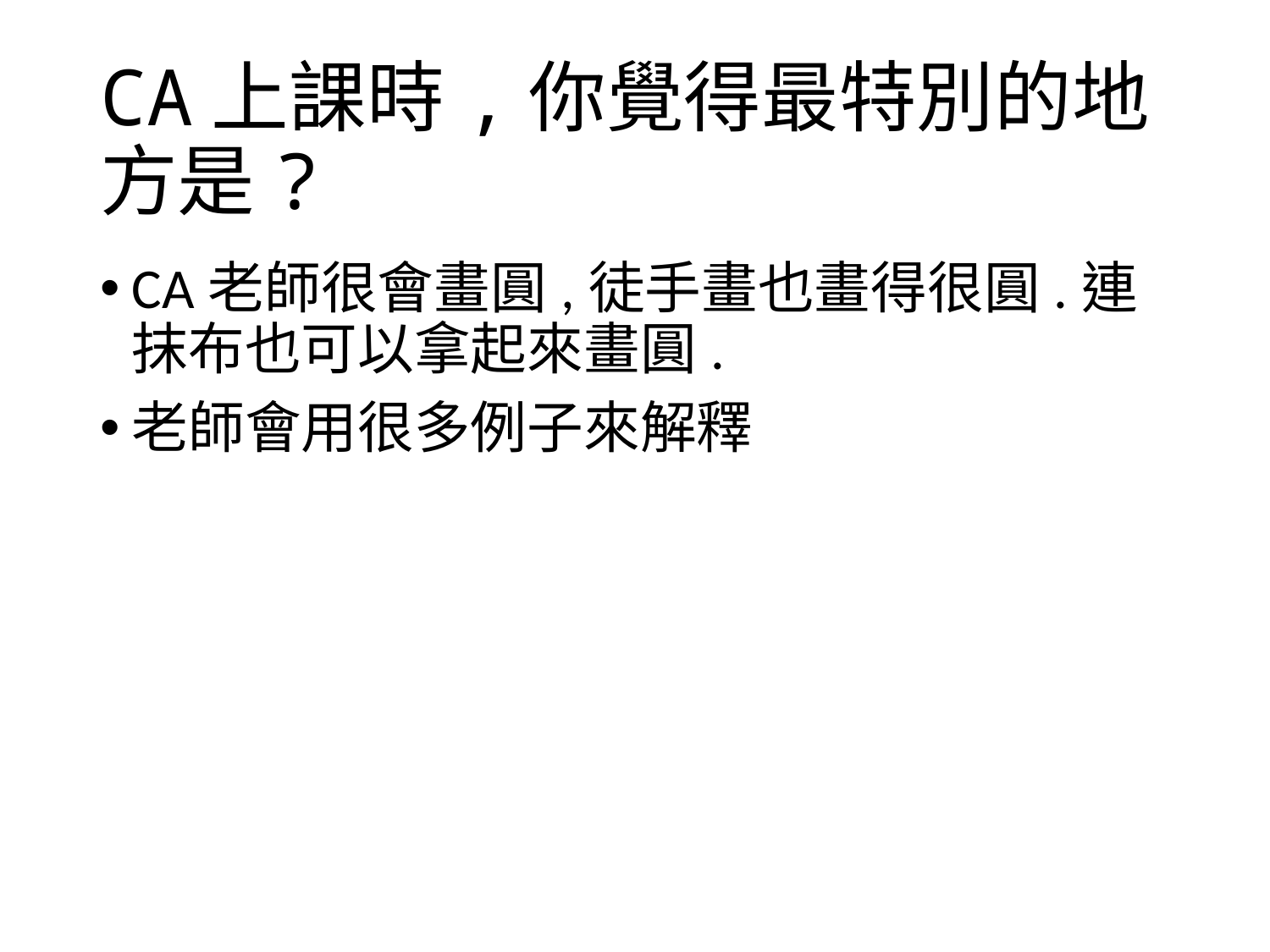

# CA上課時,你覺得最特別的地方是?
CA老師很會畫圓,徒手畫也畫得很圓.連抹布也可以拿起來畫圓.
老師會用很多例子來解釋